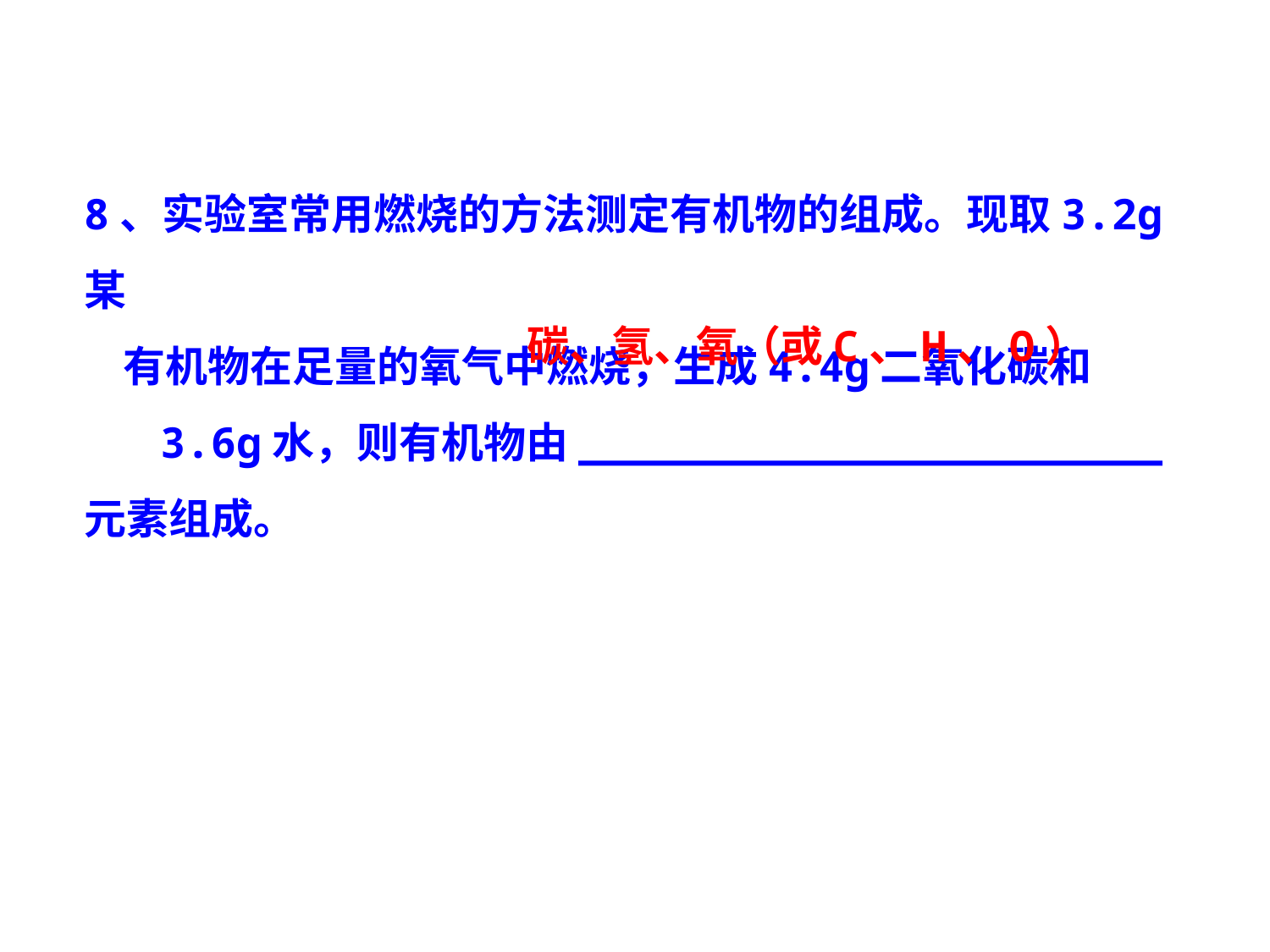

8、实验室常用燃烧的方法测定有机物的组成。现取3.2g某
   有机物在足量的氧气中燃烧，生成4.4g二氧化碳和
   3.6g水，则有机物由_______________________元素组成。
碳、氢、氧（或C、H、O）